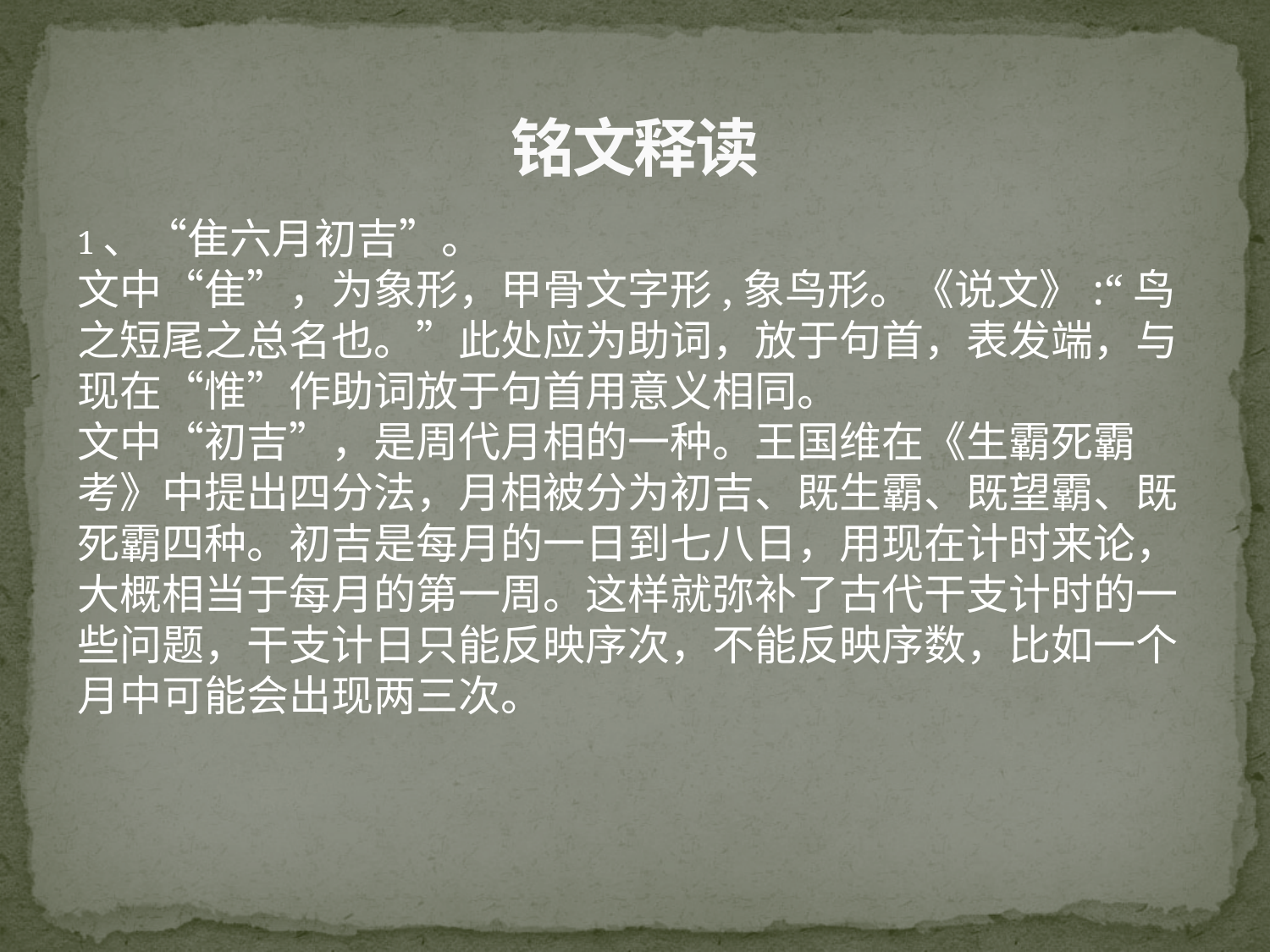

# 铭文释读
1、“隹六月初吉”。
文中“隹”，为象形，甲骨文字形,象鸟形。《说文》:“鸟之短尾之总名也。”此处应为助词，放于句首，表发端，与现在“惟”作助词放于句首用意义相同。
文中“初吉”，是周代月相的一种。王国维在《生霸死霸考》中提出四分法，月相被分为初吉、既生霸、既望霸、既死霸四种。初吉是每月的一日到七八日，用现在计时来论，大概相当于每月的第一周。这样就弥补了古代干支计时的一些问题，干支计日只能反映序次，不能反映序数，比如一个月中可能会出现两三次。